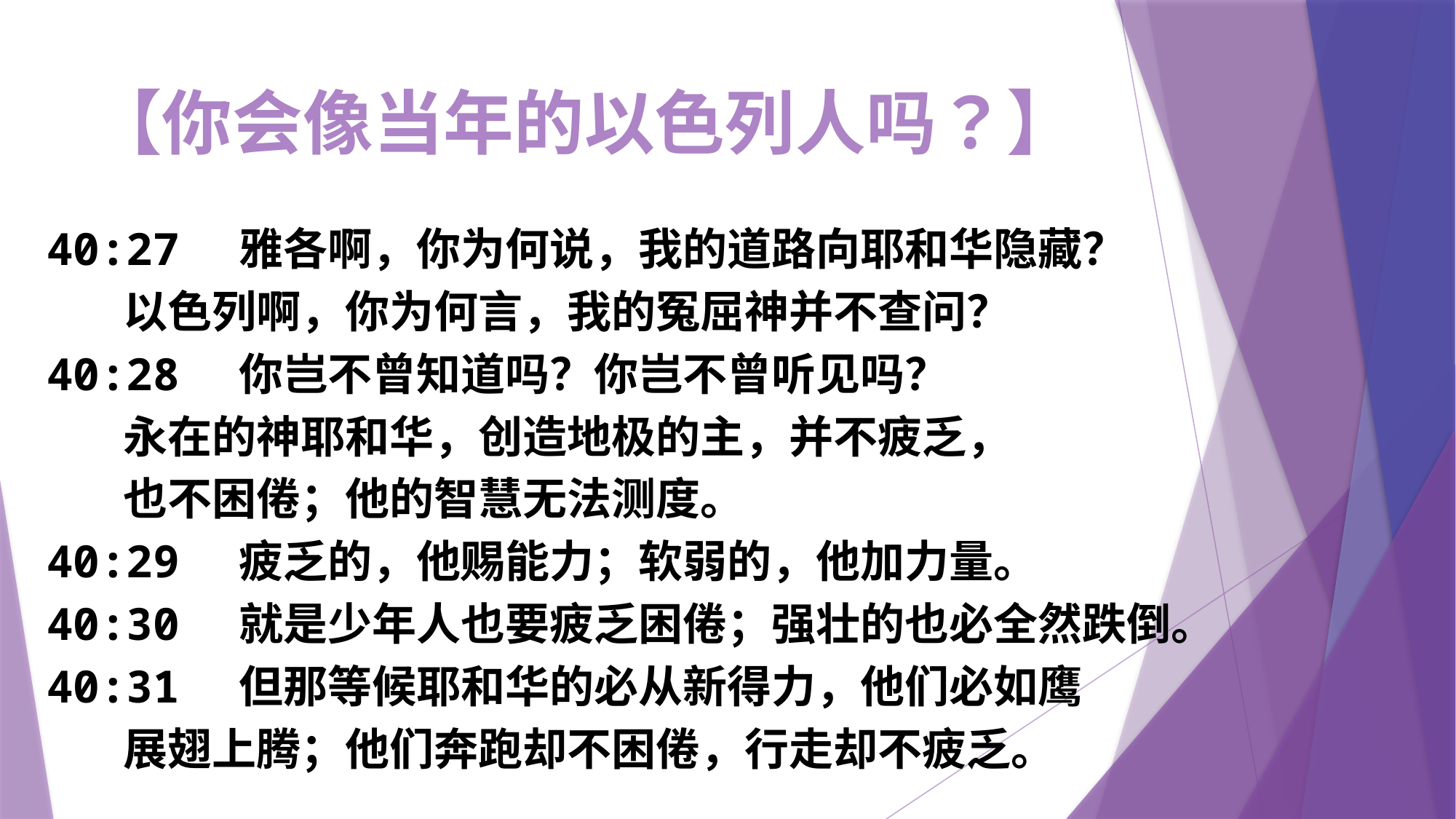

# 【你会像当年的以色列人吗？】
40:27  雅各啊，你为何说，我的道路向耶和华隐藏？
       以色列啊，你为何言，我的冤屈神并不查问？
40:28  你岂不曾知道吗？你岂不曾听见吗？
       永在的神耶和华，创造地极的主，并不疲乏，
       也不困倦；他的智慧无法测度。
40:29  疲乏的，他赐能力；软弱的，他加力量。
40:30  就是少年人也要疲乏困倦；强壮的也必全然跌倒。
40:31  但那等候耶和华的必从新得力，他们必如鹰
       展翅上腾；他们奔跑却不困倦，行走却不疲乏。